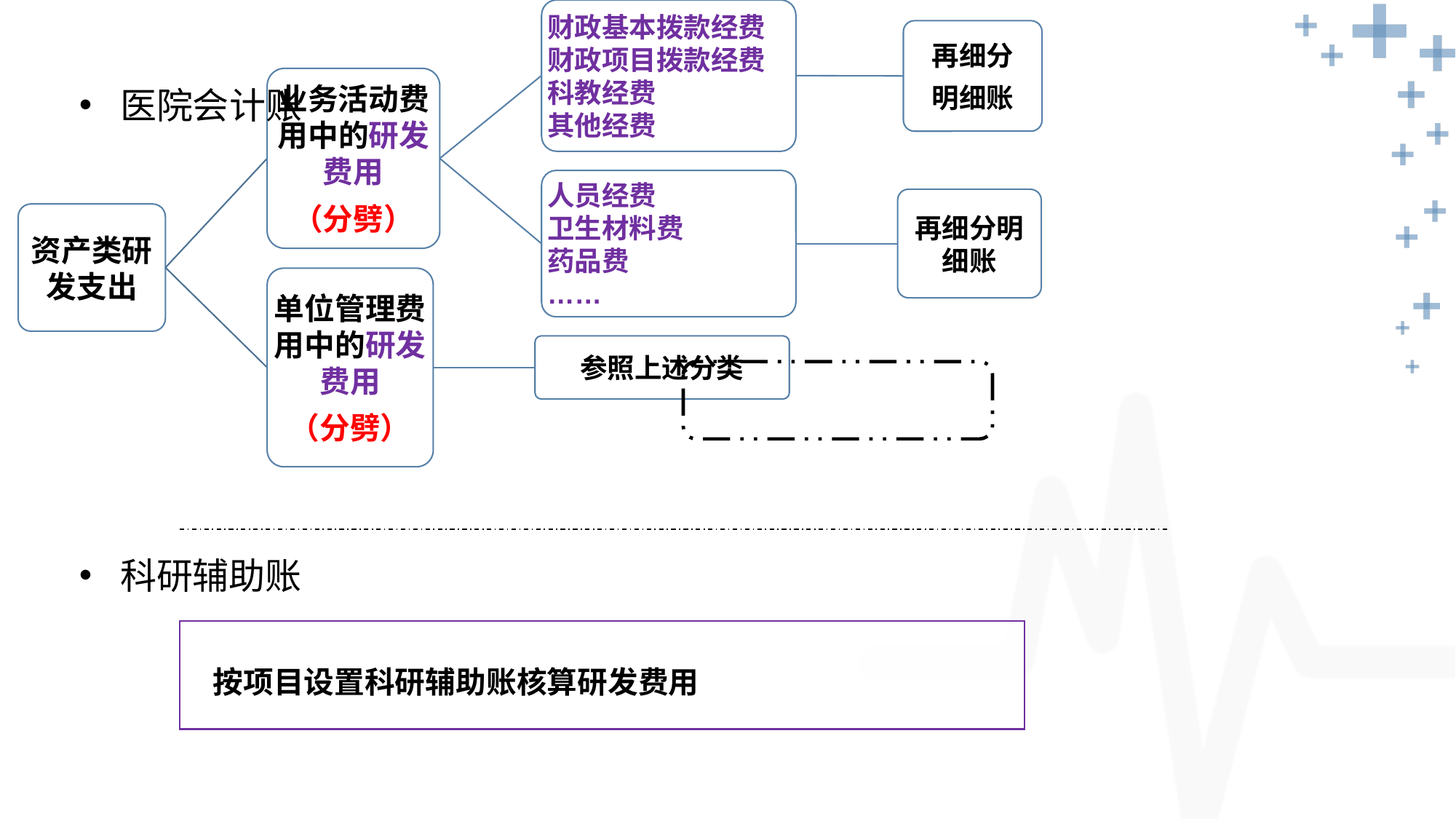

资产类研发支出

业务活动费用中的研发费用
（分劈）

财政基本拨款经费
财政项目拨款经费
科教经费
其他经费

再细分
明细账

人员经费
卫生材料费
药品费
……

再细分明细账

单位管理费用中的研发费用
（分劈）

参照上述分类
医院会计账

科研辅助账
按项目设置科研辅助账核算研发费用